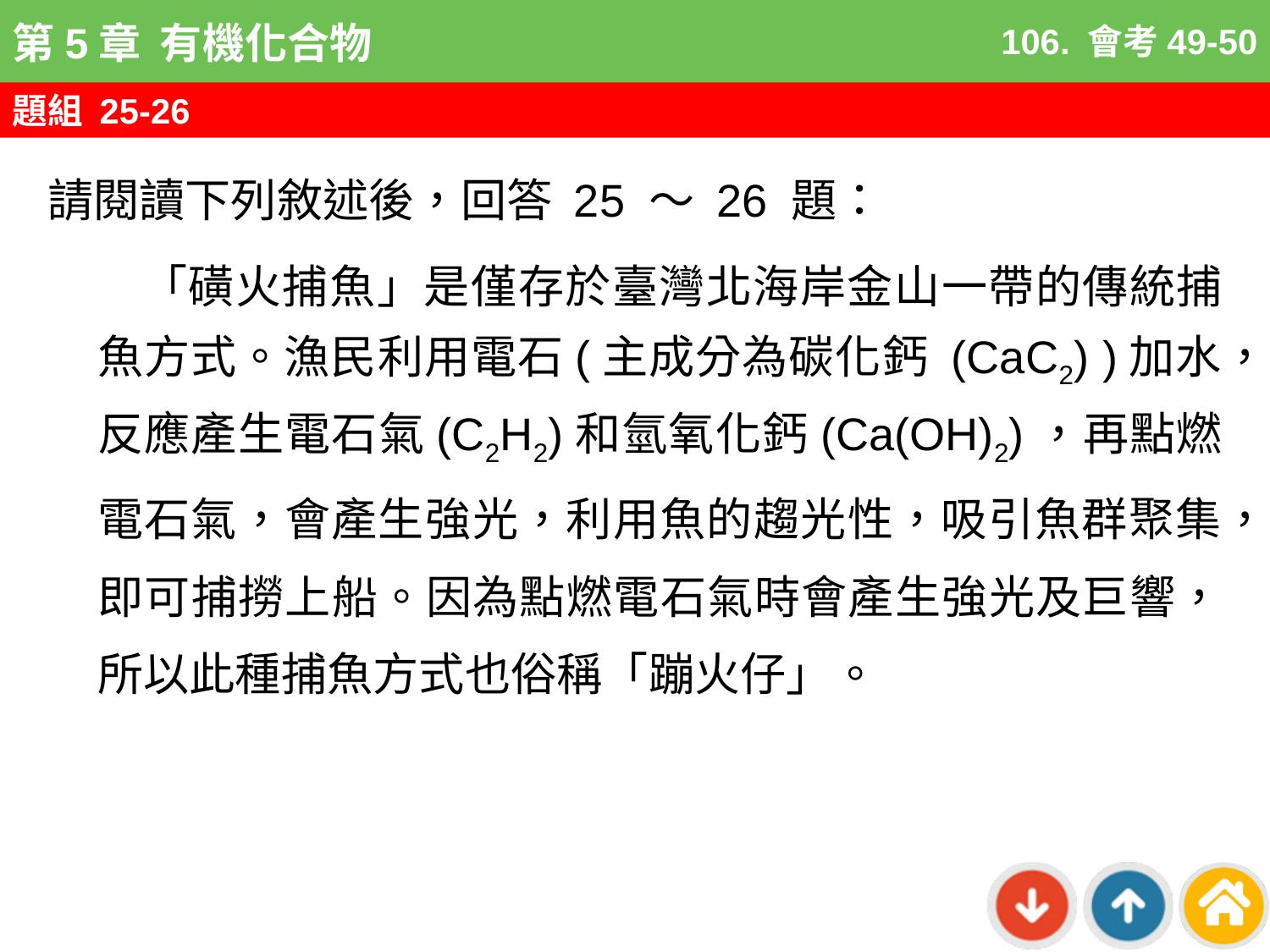

106. 會考49-50
題組 25-26
請閱讀下列敘述後，回答 25 ～ 26 題：
　　「磺火捕魚」是僅存於臺灣北海岸金山一帶的傳統捕魚方式。漁民利用電石(主成分為碳化鈣 (CaC2) )加水，反應產生電石氣(C2H2)和氫氧化鈣(Ca(OH)2)，再點燃電石氣，會產生強光，利用魚的趨光性，吸引魚群聚集，即可捕撈上船。因為點燃電石氣時會產生強光及巨響，所以此種捕魚方式也俗稱「蹦火仔」。